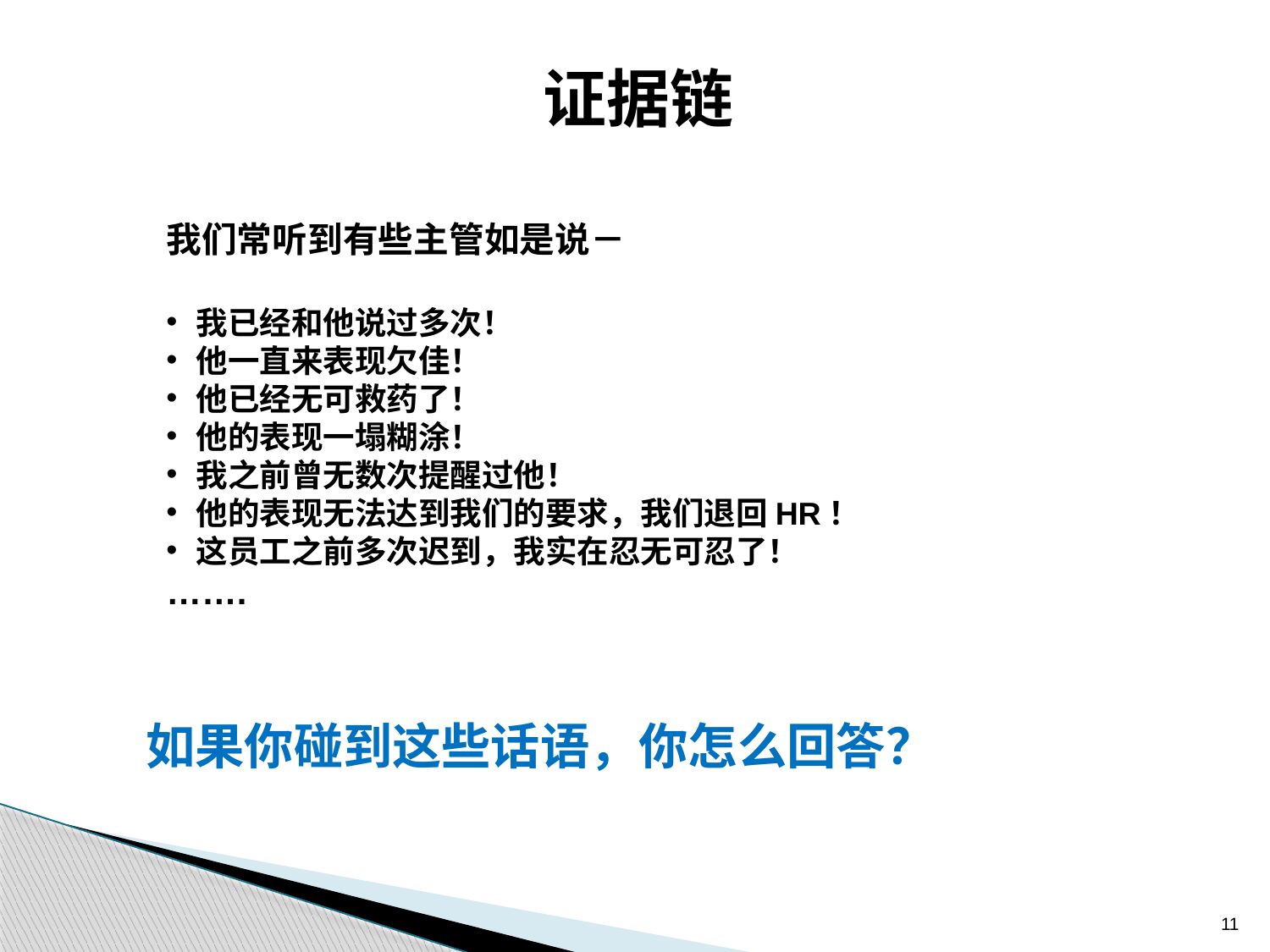

证据链
我们常听到有些主管如是说－

我已经和他说过多次！
他一直来表现欠佳！
他已经无可救药了！
他的表现一塌糊涂！
我之前曾无数次提醒过他！
他的表现无法达到我们的要求，我们退回HR！
这员工之前多次迟到，我实在忍无可忍了！
…….
如果你碰到这些话语，你怎么回答？
11